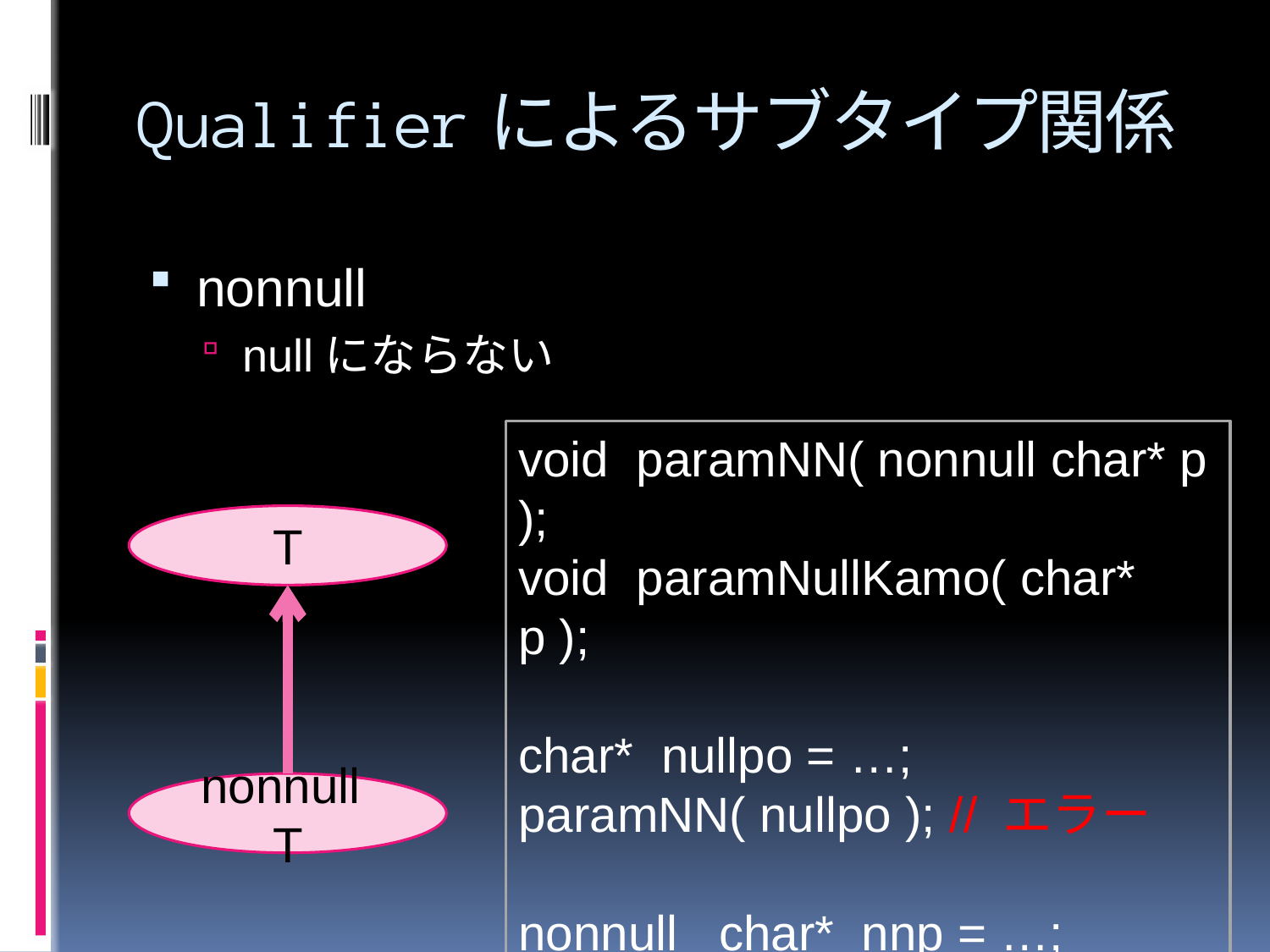

# Qualifierによるサブタイプ関係
nonnull
nullにならない

void  paramNN( nonnull char* p );
void  paramNullKamo( char* p );

char*  nullpo = …;
paramNN( nullpo ); // エラー

nonnull   char*  nnp = …;
paramNullKamo( nnp ); // OK
T
nonnull  T